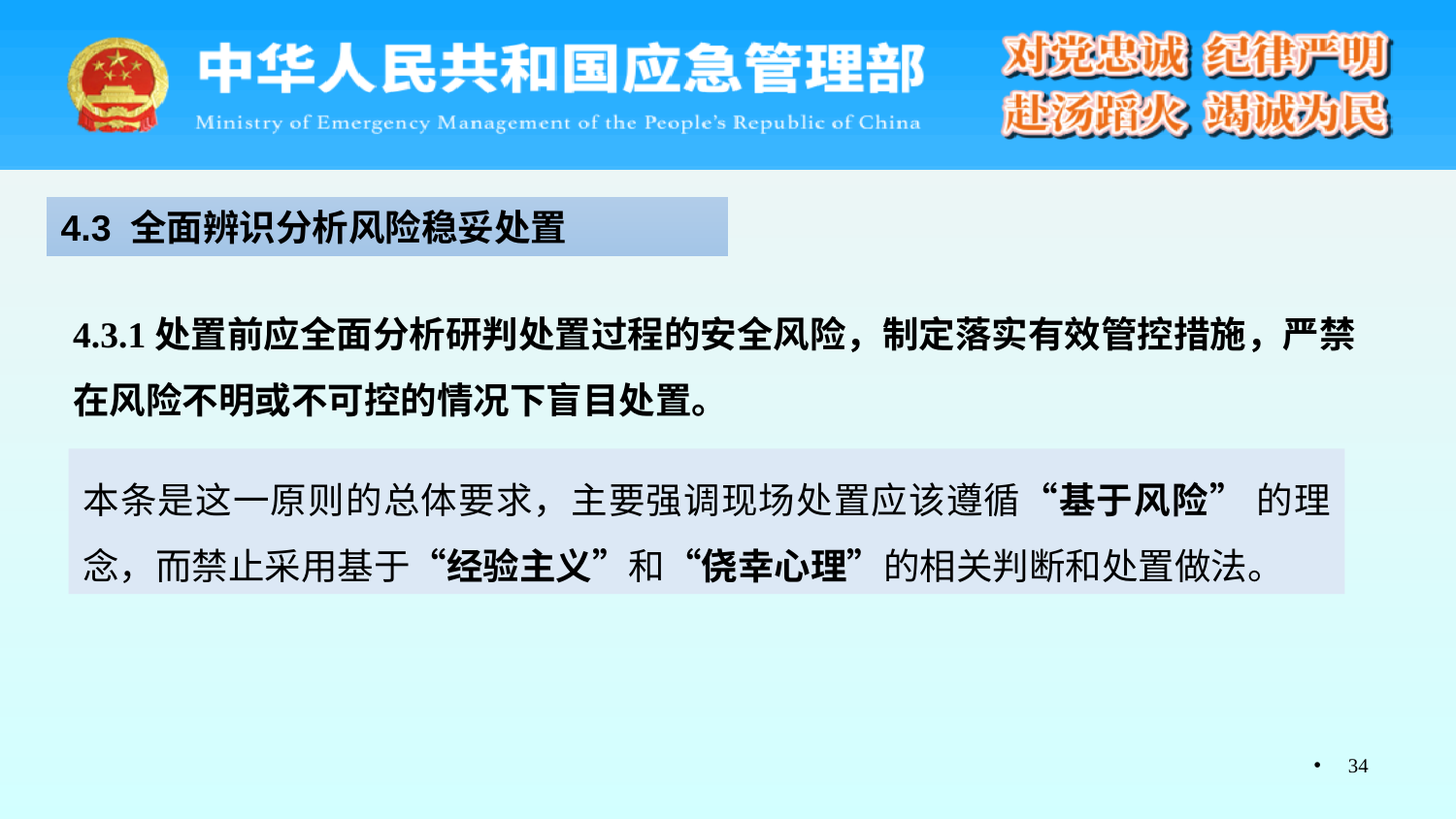

4.3 全面辨识分析风险稳妥处置
4.3.1处置前应全面分析研判处置过程的安全风险，制定落实有效管控措施，严禁在风险不明或不可控的情况下盲目处置。
本条是这一原则的总体要求，主要强调现场处置应该遵循“基于风险” 的理念，而禁止采用基于“经验主义”和“侥幸心理”的相关判断和处置做法。
34